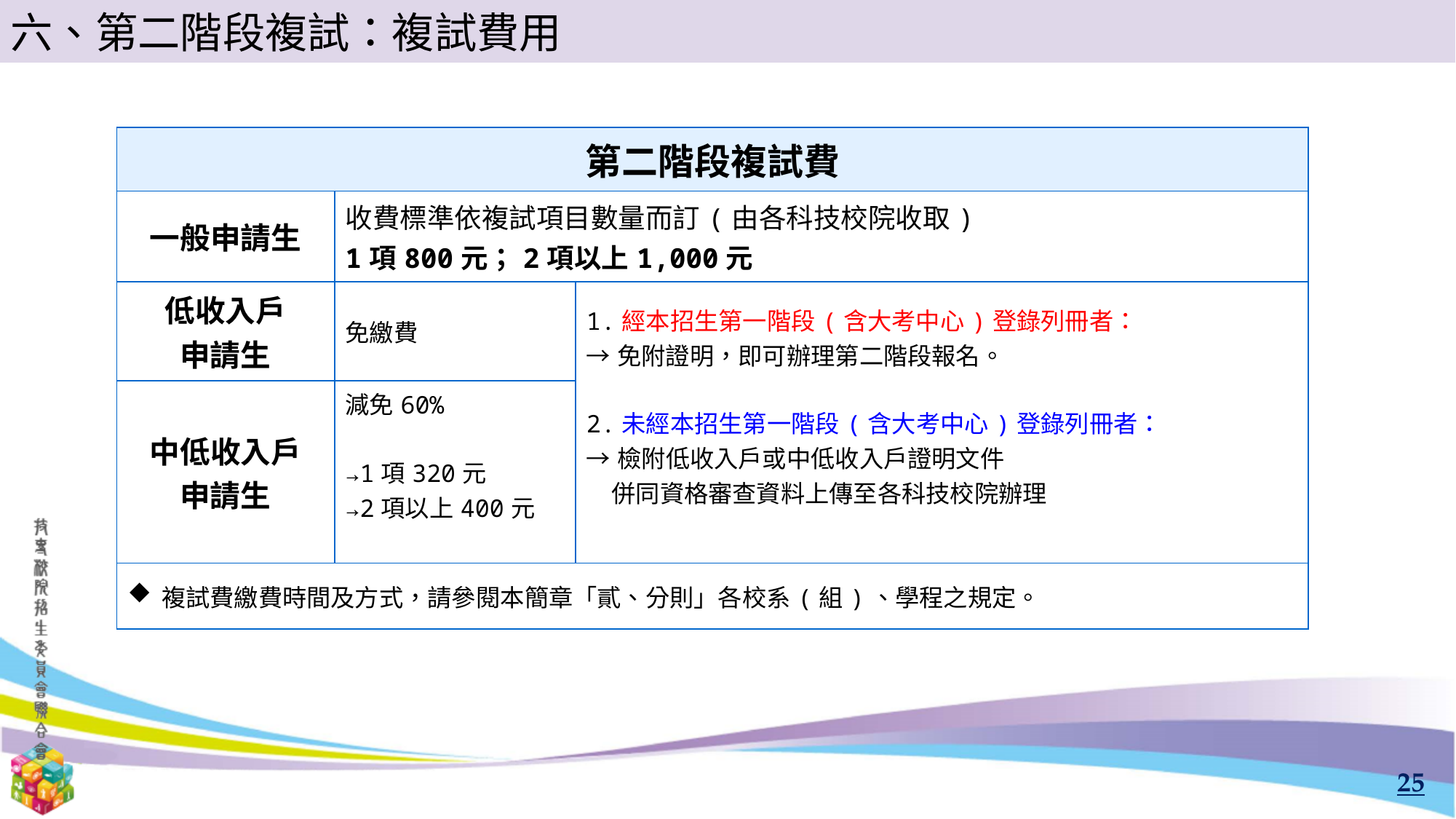

六、第二階段複試：複試費用
| 第二階段複試費 |  |  |
| --- | --- | --- |
| 一般申請生 | 收費標準依複試項目數量而訂(由各科技校院收取) 1項800元；2項以上1,000元 |  |
| 低收入戶 申請生 | 免繳費 | 1.經本招生第一階段(含大考中心)登錄列冊者： →免附證明，即可辦理第二階段報名。 2.未經本招生第一階段(含大考中心)登錄列冊者： →檢附低收入戶或中低收入戶證明文件 併同資格審查資料上傳至各科技校院辦理 |
| 中低收入戶 申請生 | 減免60% →1項320元 →2項以上400元 |  |
| 複試費繳費時間及方式，請參閱本簡章「貳、分則」各校系(組)、學程之規定。 |  |  |
25